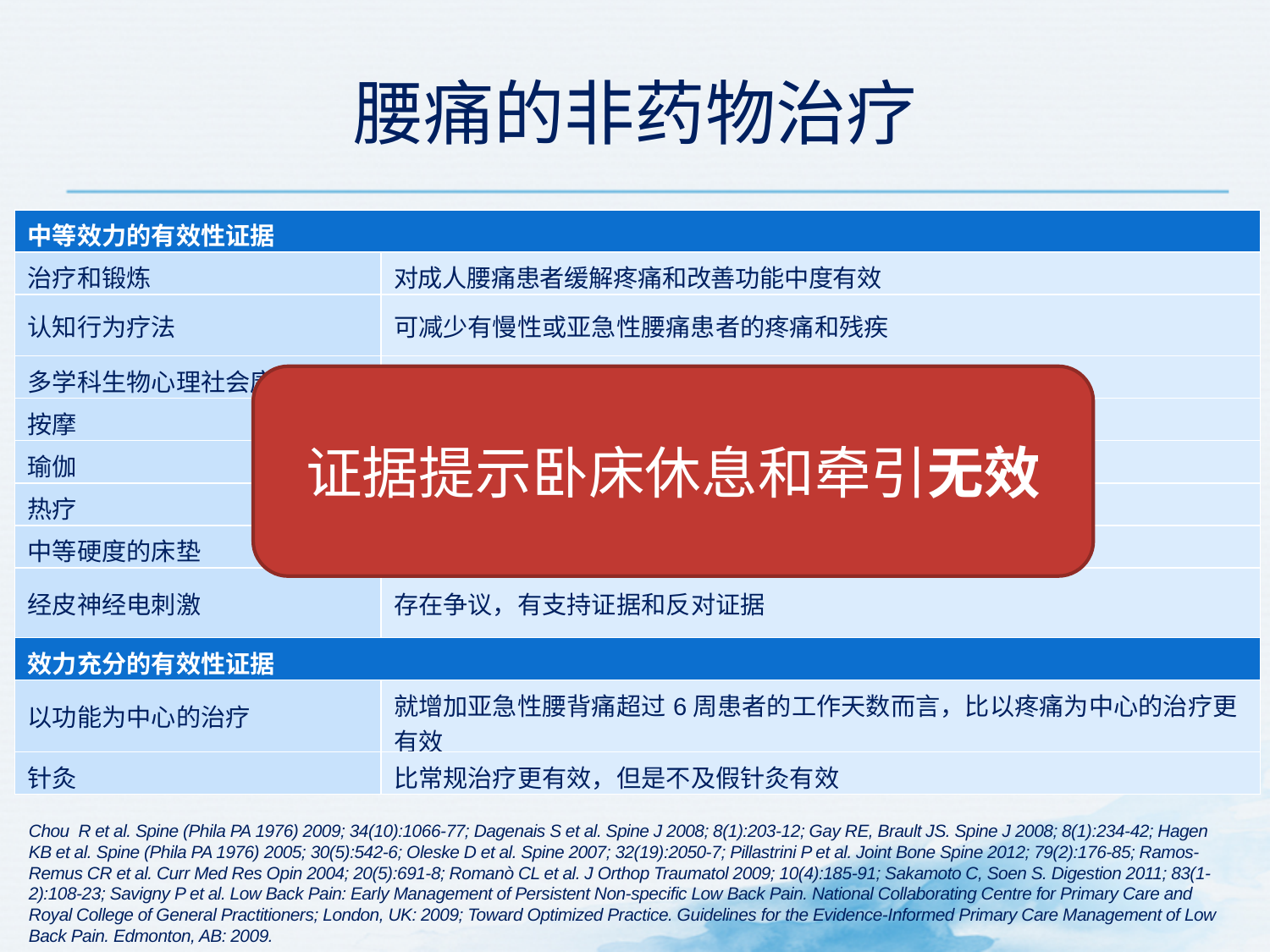

# 腰痛的非药物治疗
| 中等效力的有效性证据 |  |
| --- | --- |
| 治疗和锻炼 | 对成人腰痛患者缓解疼痛和改善功能中度有效 |
| 认知行为疗法 | 可减少有慢性或亚急性腰痛患者的疼痛和残疾 |
| 多学科生物心理社会康复 | 可缓解腰痛患者的疼痛并改善功能 |
| 按摩 | 对非特异性亚急性和慢性腰痛患者可能有益 |
| 瑜伽 | 对慢性腰痛可能有益 |
| 热疗 | 在亚急性腰痛患者中可短期减轻疼痛 |
| 中等硬度的床垫 | 与硬床垫相比而言，中等硬度床垫可减轻疼痛和残障程度 |
| 经皮神经电刺激 | 存在争议，有支持证据和反对证据 |
| 效力充分的有效性证据 |  |
| 以功能为中心的治疗 | 就增加亚急性腰背痛超过6周患者的工作天数而言，比以疼痛为中心的治疗更有效 |
| 针灸 | 比常规治疗更有效，但是不及假针灸有效 |
证据提示卧床休息和牵引无效
Chou  R et al. Spine (Phila PA 1976) 2009; 34(10):1066-77; Dagenais S et al. Spine J 2008; 8(1):203-12; Gay RE, Brault JS. Spine J 2008; 8(1):234-42; Hagen KB et al. Spine (Phila PA 1976) 2005; 30(5):542-6; Oleske D et al. Spine 2007; 32(19):2050-7; Pillastrini P et al. Joint Bone Spine 2012; 79(2):176-85; Ramos-Remus CR et al. Curr Med Res Opin 2004; 20(5):691-8; Romanò CL et al. J Orthop Traumatol 2009; 10(4):185-91; Sakamoto C, Soen S. Digestion 2011; 83(1-2):108-23; Savigny P et al. Low Back Pain: Early Management of Persistent Non-specific Low Back Pain. National Collaborating Centre for Primary Care and Royal College of General Practitioners; London, UK: 2009; Toward Optimized Practice. Guidelines for the Evidence-Informed Primary Care Management of Low Back Pain. Edmonton, AB: 2009.